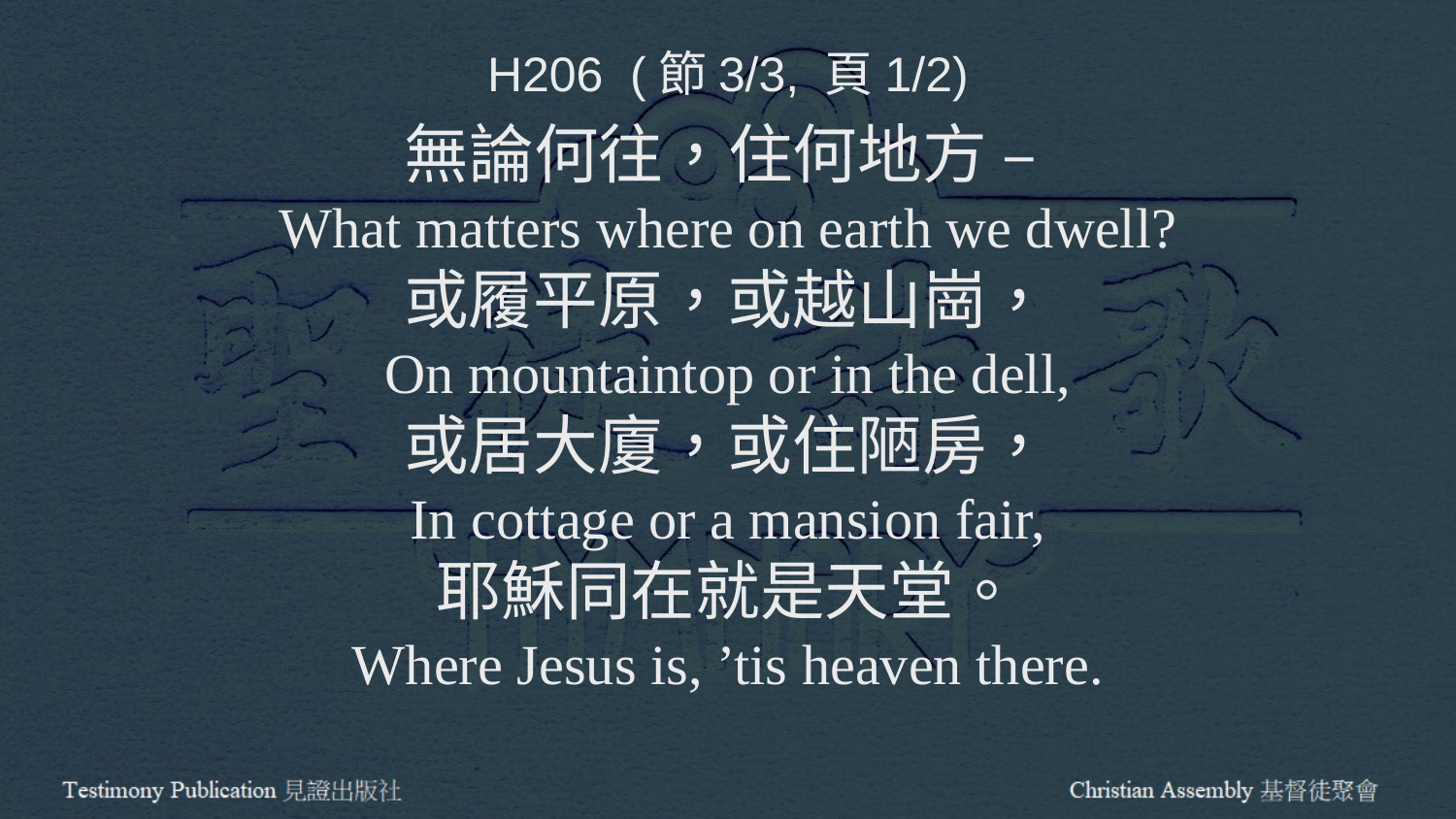

H206  (節3/3, 頁1/2)
無論何往，住何地方 –
What matters where on earth we dwell?
或履平原，或越山崗，
On mountaintop or in the dell,
或居大廈，或住陋房，
In cottage or a mansion fair,
耶穌同在就是天堂。
Where Jesus is, ’tis heaven there.